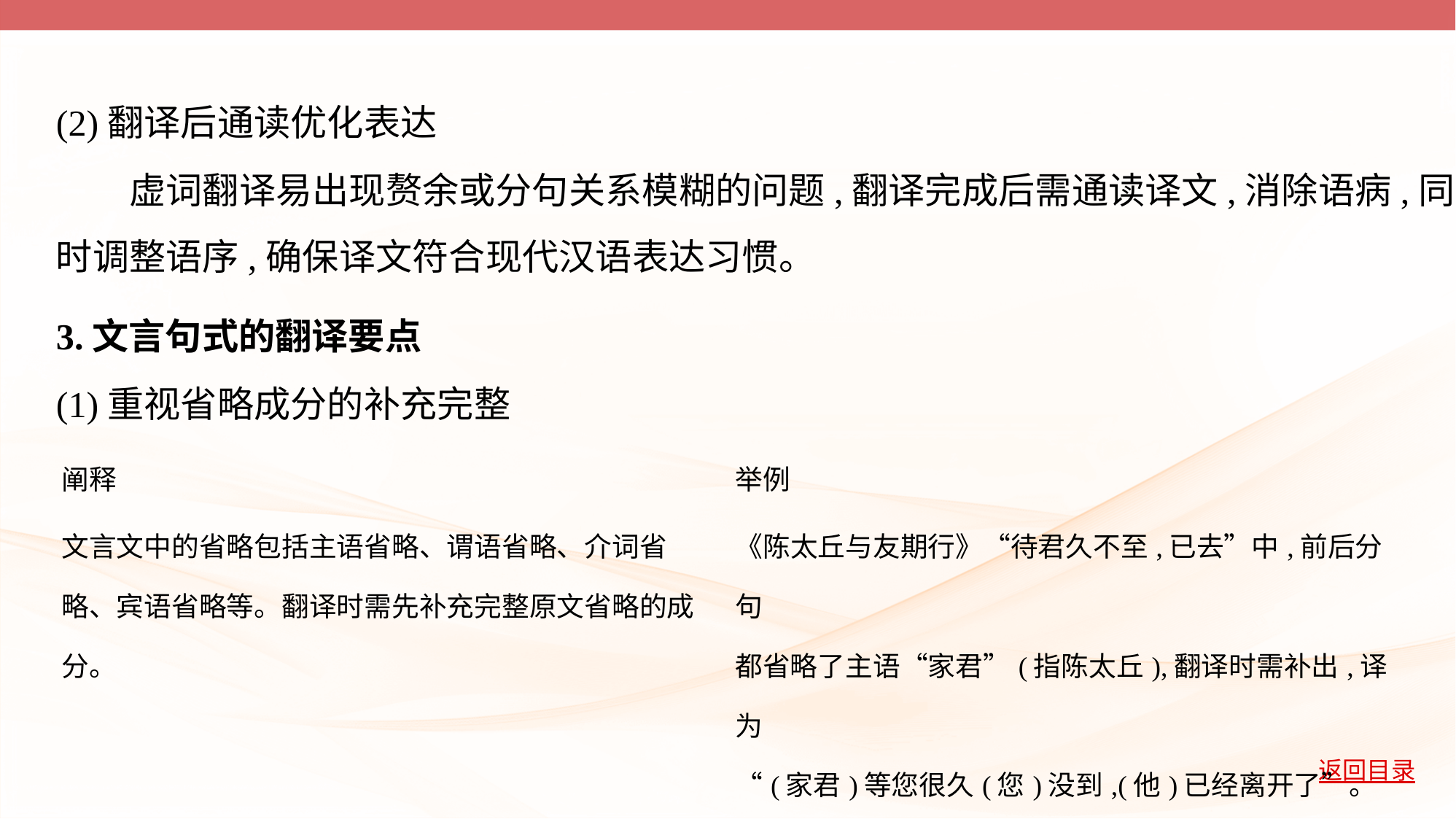

(2)翻译后通读优化表达
　　虚词翻译易出现赘余或分句关系模糊的问题,翻译完成后需通读译文,消除语病,同
时调整语序,确保译文符合现代汉语表达习惯。
3.文言句式的翻译要点
(1)重视省略成分的补充完整
| 阐释 | 举例 |
| --- | --- |
| 文言文中的省略包括主语省略、谓语省略、介词省 略、宾语省略等。翻译时需先补充完整原文省略的成 分。 | 《陈太丘与友期行》“待君久不至,已去”中,前后分句 都省略了主语“家君”(指陈太丘),翻译时需补出,译为 “(家君)等您很久(您)没到,(他)已经离开了”。 |